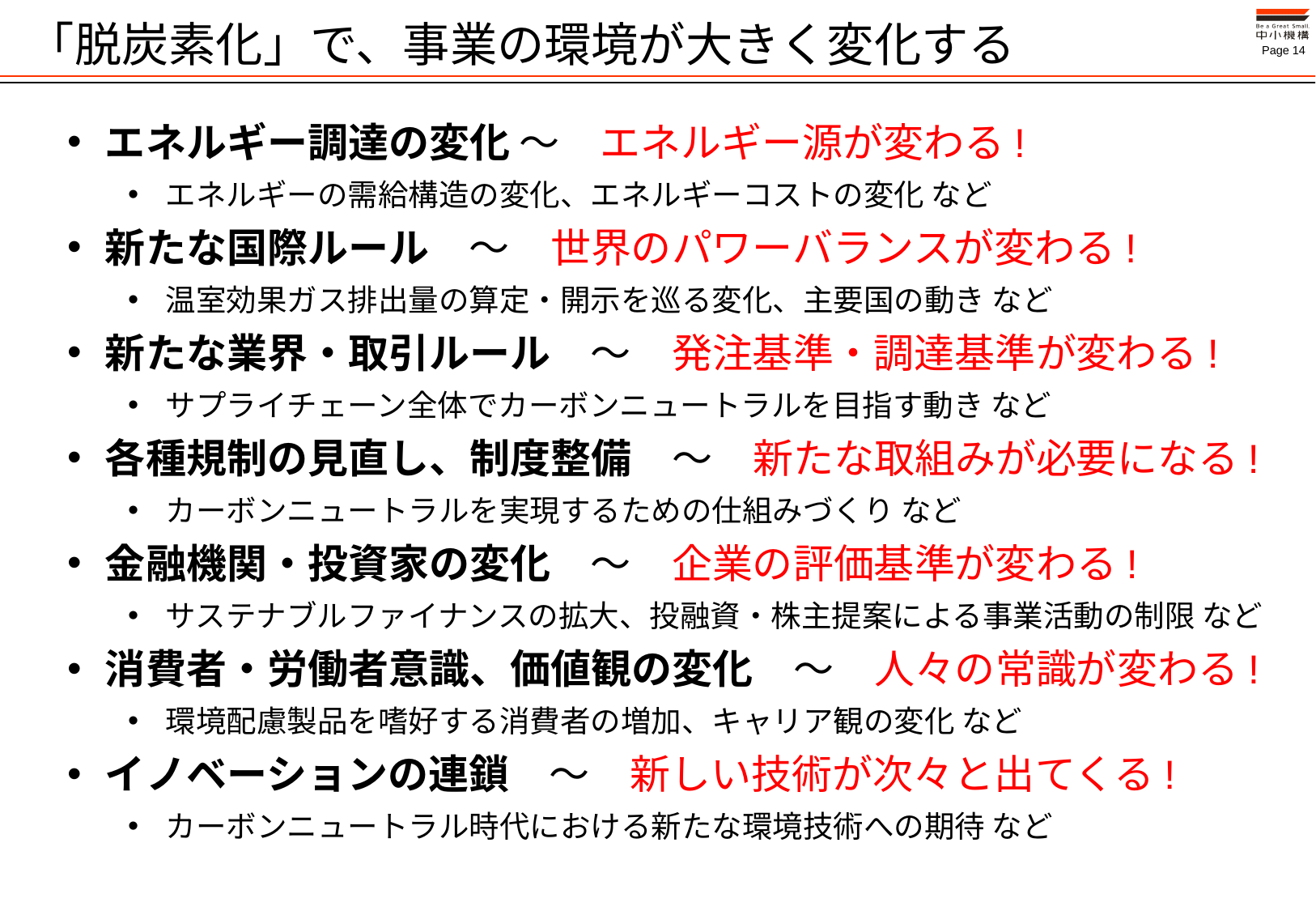

# 「脱炭素化」で、事業の環境が大きく変化する
エネルギー調達の変化 ～　エネルギー源が変わる!
エネルギーの需給構造の変化、エネルギーコストの変化 など
新たな国際ルール　～　世界のパワーバランスが変わる!
温室効果ガス排出量の算定・開示を巡る変化、主要国の動き など
新たな業界・取引ルール　～　発注基準・調達基準が変わる!
サプライチェーン全体でカーボンニュートラルを目指す動き など
各種規制の見直し、制度整備　～　新たな取組みが必要になる!
カーボンニュートラルを実現するための仕組みづくり など
金融機関・投資家の変化　～　企業の評価基準が変わる!
サステナブルファイナンスの拡大、投融資・株主提案による事業活動の制限 など
消費者・労働者意識、価値観の変化　～　人々の常識が変わる!
環境配慮製品を嗜好する消費者の増加、キャリア観の変化 など
イノベーションの連鎖　～　新しい技術が次々と出てくる!
カーボンニュートラル時代における新たな環境技術への期待 など